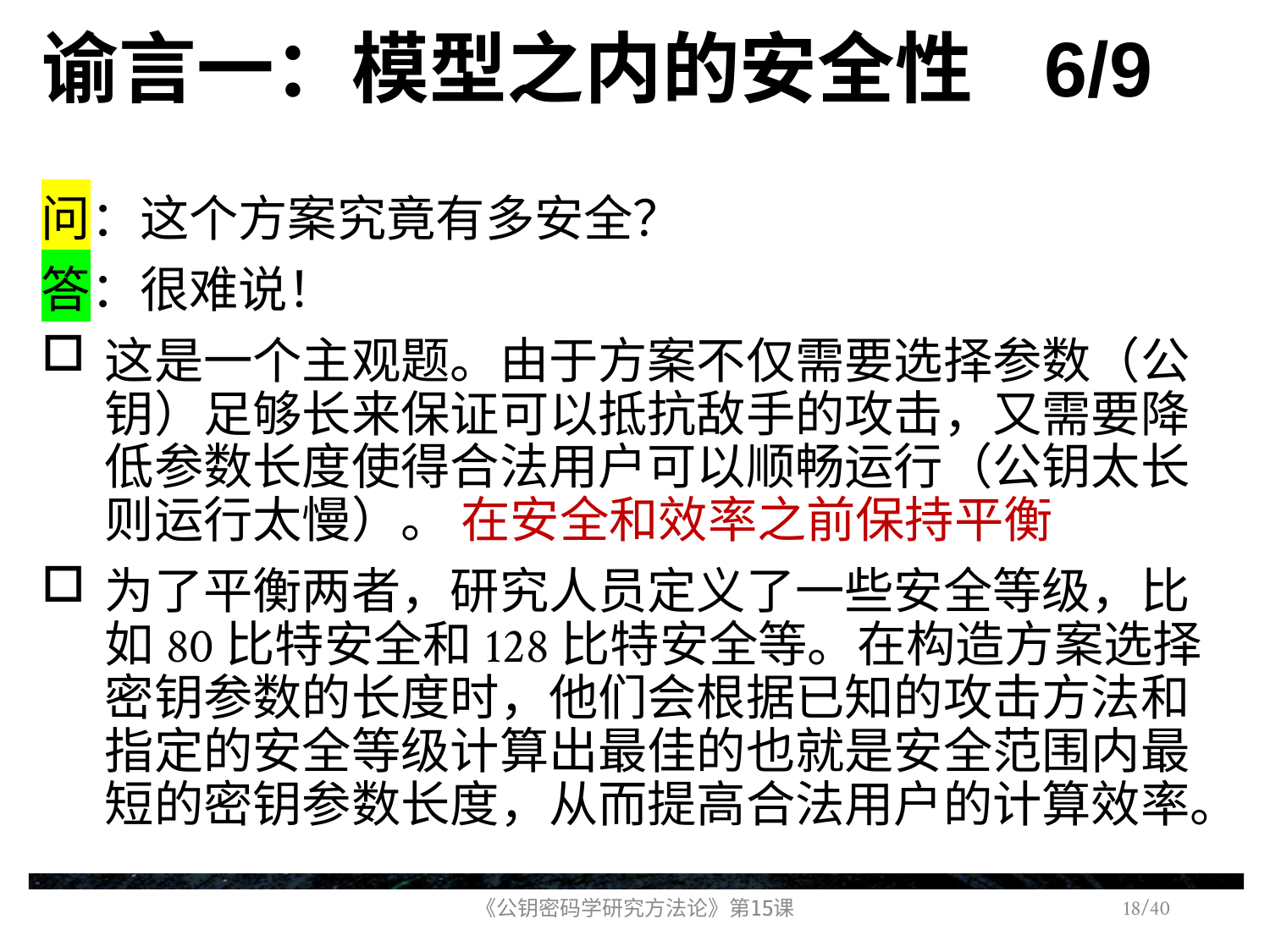

# 谕言一：模型之内的安全性   6/9
问：这个方案究竟有多安全？
答：很难说！
这是一个主观题。由于方案不仅需要选择参数（公钥）足够长来保证可以抵抗敌手的攻击，又需要降低参数长度使得合法用户可以顺畅运行（公钥太长则运行太慢）。 在安全和效率之前保持平衡
为了平衡两者，研究人员定义了一些安全等级，比如80比特安全和128比特安全等。在构造方案选择密钥参数的长度时，他们会根据已知的攻击方法和指定的安全等级计算出最佳的也就是安全范围内最短的密钥参数长度，从而提高合法用户的计算效率。
《公钥密码学研究方法论》第15课
18/40